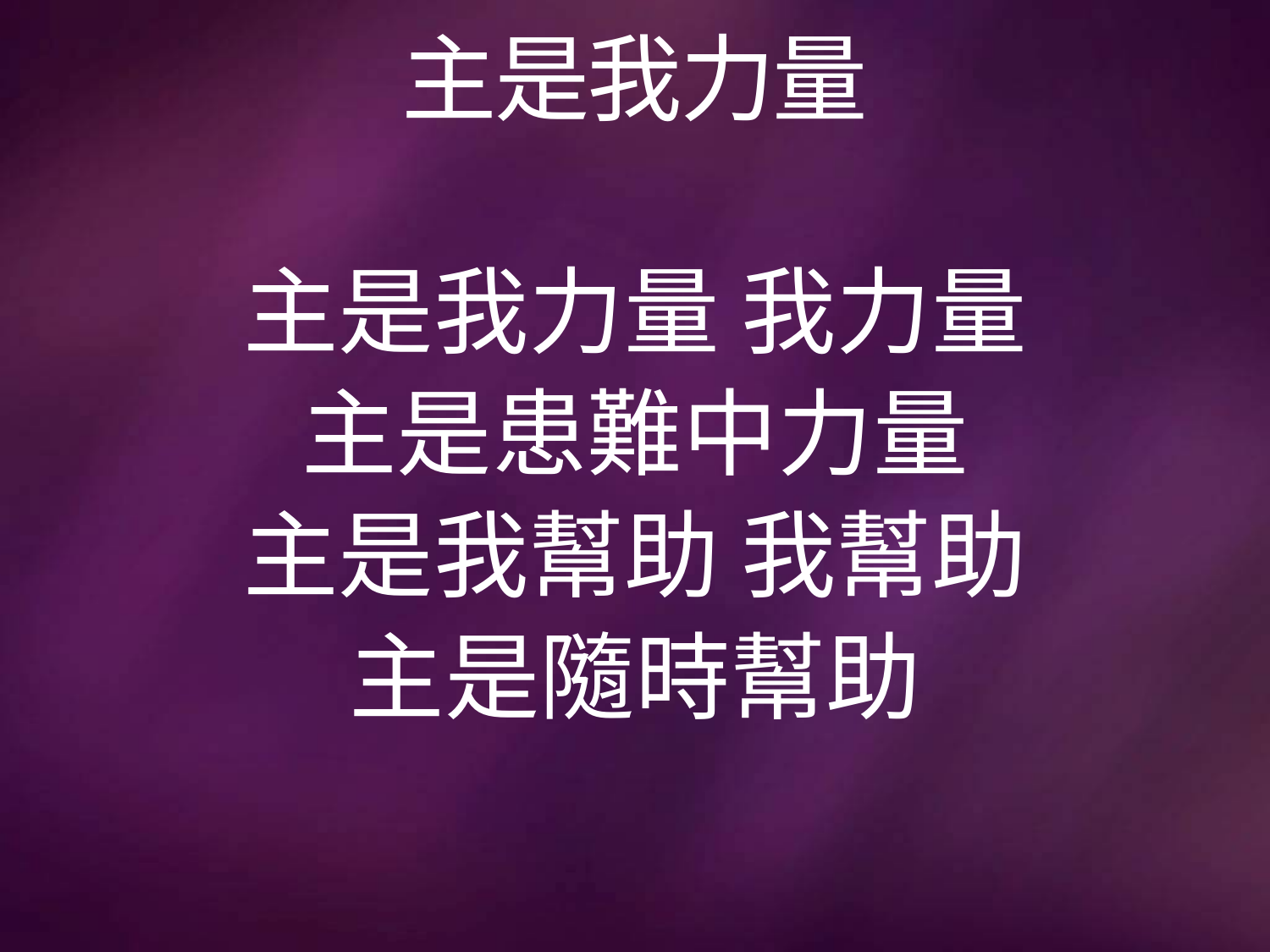

# 主是我力量
主是我力量 我力量
主是患難中力量
主是我幫助 我幫助
主是隨時幫助